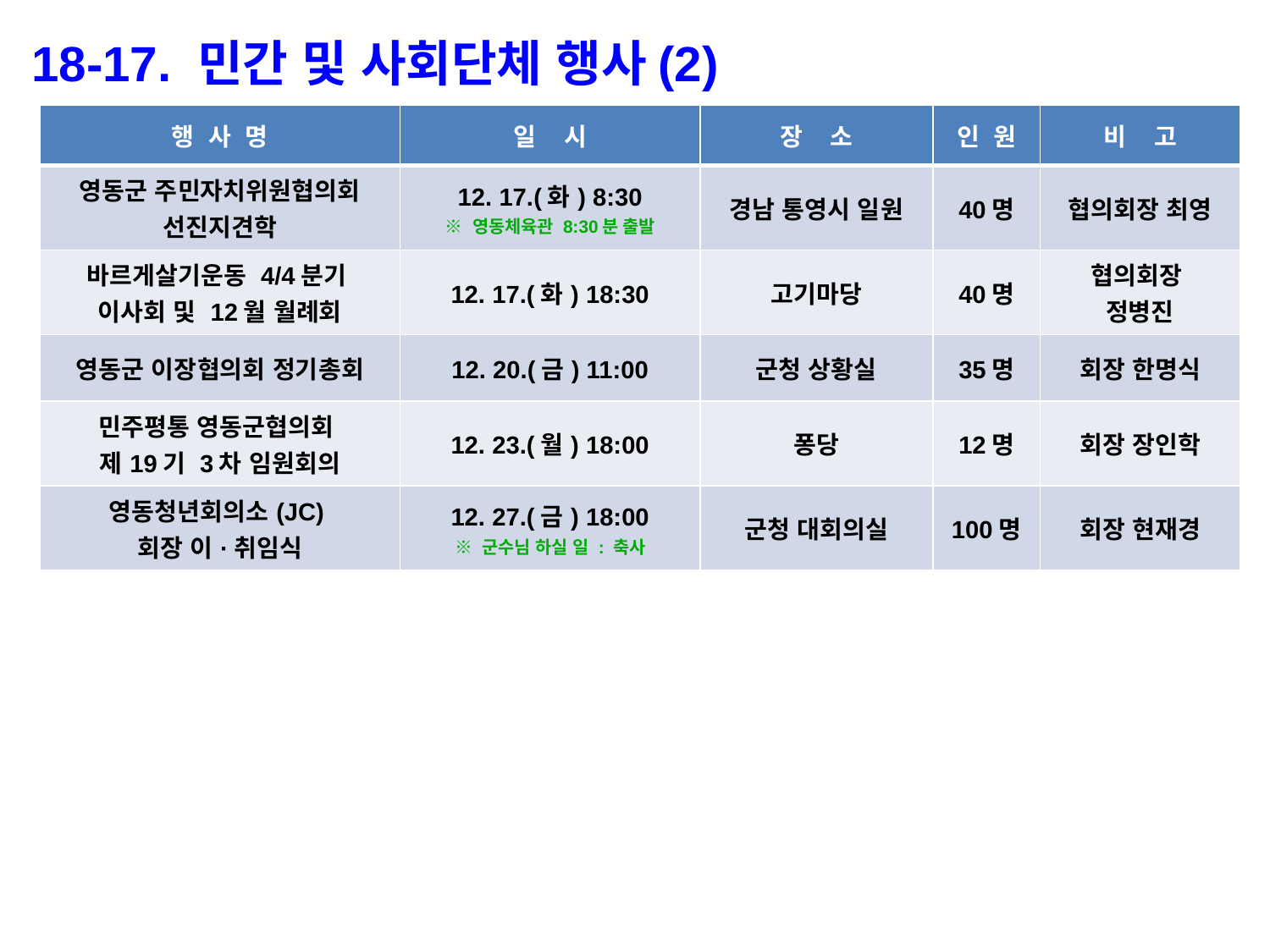

18-17. 민간 및 사회단체 행사(2)
| 행 사 명 | 일 시 | 장 소 | 인 원 | 비 고 |
| --- | --- | --- | --- | --- |
| 영동군 주민자치위원협의회 선진지견학 | 12. 17.(화) 8:30 ※ 영동체육관 8:30분 출발 | 경남 통영시 일원 | 40명 | 협의회장 최영 |
| 바르게살기운동 4/4분기 이사회 및 12월 월례회 | 12. 17.(화) 18:30 | 고기마당 | 40명 | 협의회장 정병진 |
| 영동군 이장협의회 정기총회 | 12. 20.(금) 11:00 | 군청 상황실 | 35명 | 회장 한명식 |
| 민주평통 영동군협의회 제19기 3차 임원회의 | 12. 23.(월) 18:00 | 퐁당 | 12명 | 회장 장인학 |
| 영동청년회의소(JC) 회장 이·취임식 | 12. 27.(금) 18:00 ※ 군수님 하실 일 : 축사 | 군청 대회의실 | 100명 | 회장 현재경 |